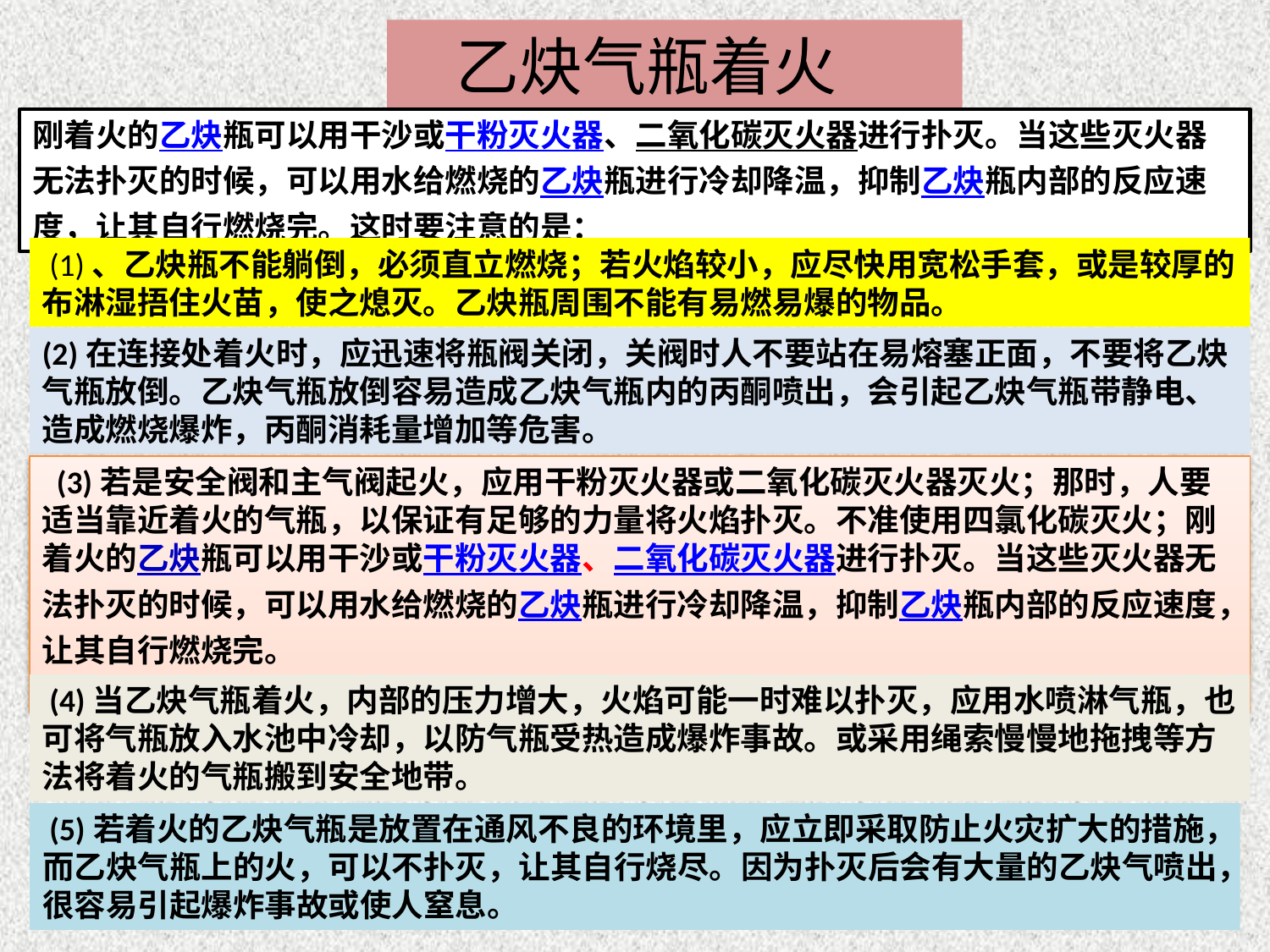

# 乙炔气瓶着火
刚着火的乙炔瓶可以用干沙或干粉灭火器、二氧化碳灭火器进行扑灭。当这些灭火器无法扑灭的时候，可以用水给燃烧的乙炔瓶进行冷却降温，抑制乙炔瓶内部的反应速度，让其自行燃烧完。这时要注意的是：
 (1)、乙炔瓶不能躺倒，必须直立燃烧；若火焰较小，应尽快用宽松手套，或是较厚的布淋湿捂住火苗，使之熄灭。乙炔瓶周围不能有易燃易爆的物品。
(2)在连接处着火时，应迅速将瓶阀关闭，关阀时人不要站在易熔塞正面，不要将乙炔气瓶放倒。乙炔气瓶放倒容易造成乙炔气瓶内的丙酮喷出，会引起乙炔气瓶带静电、造成燃烧爆炸，丙酮消耗量增加等危害。
  (3)若是安全阀和主气阀起火，应用干粉灭火器或二氧化碳灭火器灭火；那时，人要适当靠近着火的气瓶，以保证有足够的力量将火焰扑灭。不准使用四氯化碳灭火；刚着火的乙炔瓶可以用干沙或干粉灭火器、二氧化碳灭火器进行扑灭。当这些灭火器无法扑灭的时候，可以用水给燃烧的乙炔瓶进行冷却降温，抑制乙炔瓶内部的反应速度，让其自行燃烧完。

 (4)当乙炔气瓶着火，内部的压力增大，火焰可能一时难以扑灭，应用水喷淋气瓶，也可将气瓶放入水池中冷却，以防气瓶受热造成爆炸事故。或采用绳索慢慢地拖拽等方法将着火的气瓶搬到安全地带。
 (5)若着火的乙炔气瓶是放置在通风不良的环境里，应立即采取防止火灾扩大的措施，而乙炔气瓶上的火，可以不扑灭，让其自行烧尽。因为扑灭后会有大量的乙炔气喷出，很容易引起爆炸事故或使人窒息。